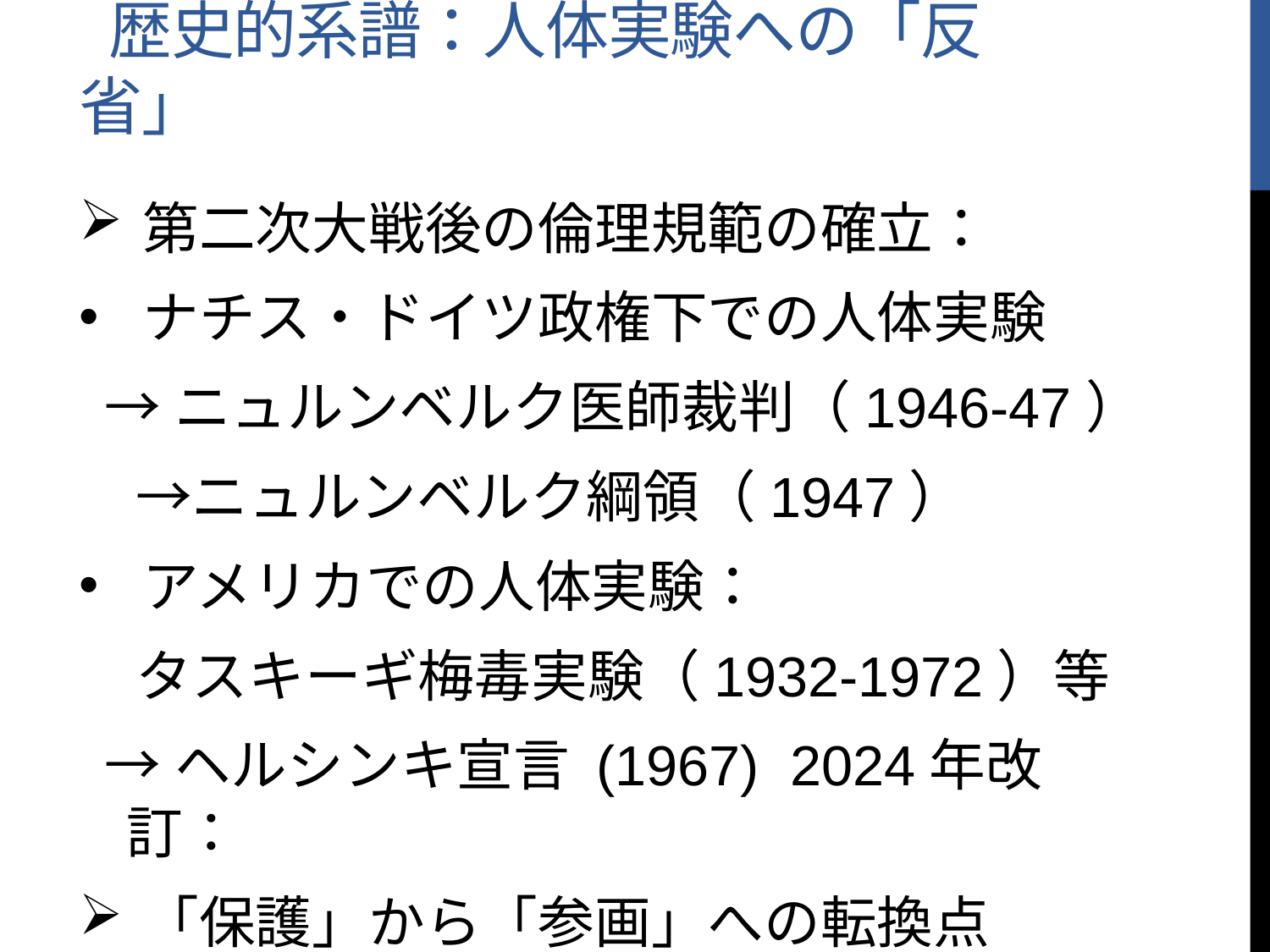

# 歴史的系譜：人体実験への「反省」
第二次大戦後の倫理規範の確立：
ナチス・ドイツ政権下での人体実験
  →ニュルンベルク医師裁判（1946-47）
　→ニュルンベルク綱領（1947）
アメリカでの人体実験：
　タスキーギ梅毒実験（1932-1972）等
  →ヘルシンキ宣言 (1967)  2024年改訂：
「保護」から「参画」への転換点